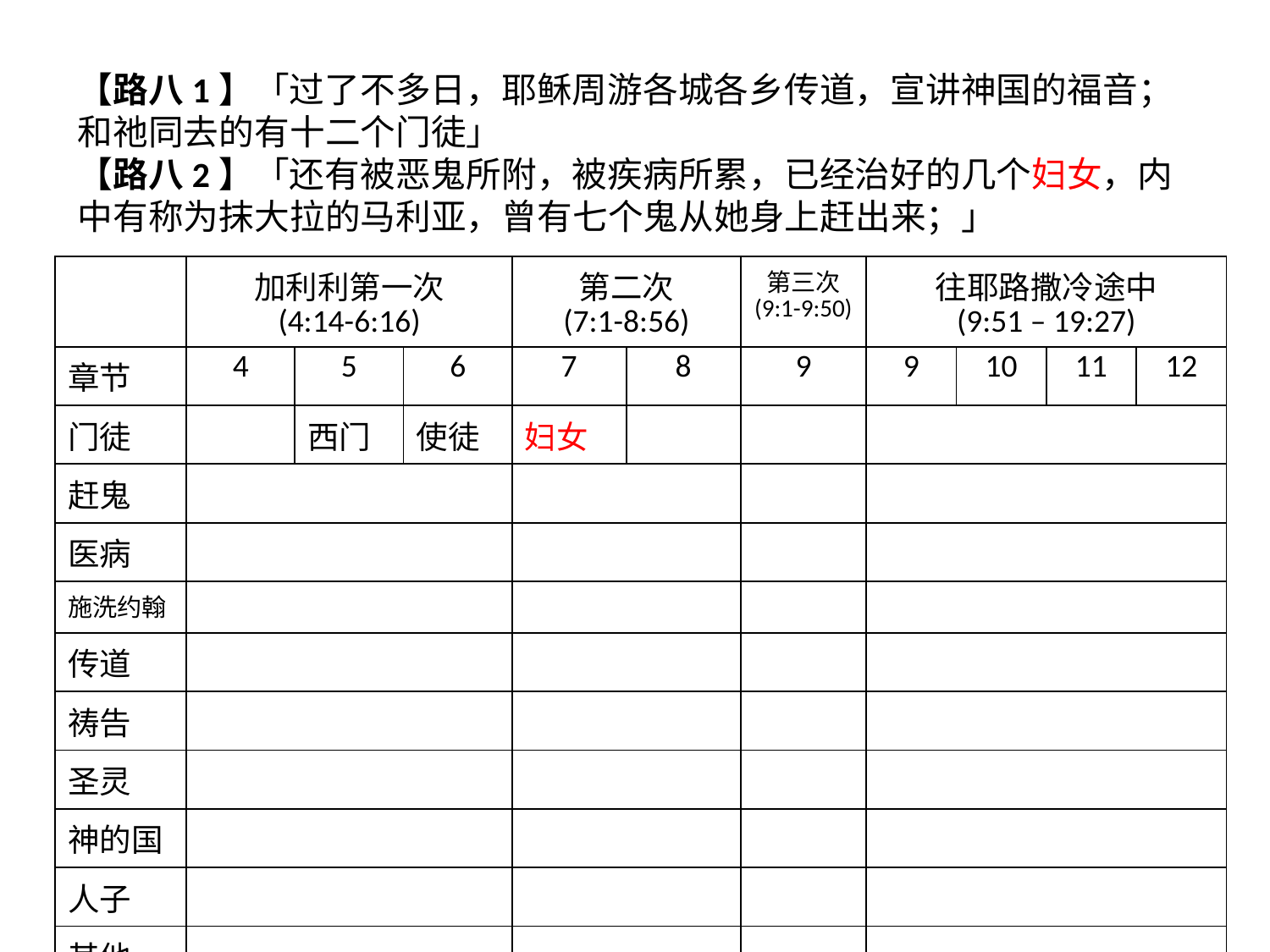

# 【路八1】「过了不多日，耶稣周游各城各乡传道，宣讲神国的福音；和祂同去的有十二个门徒」 【路八2】「还有被恶鬼所附，被疾病所累，已经治好的几个妇女，内中有称为抹大拉的马利亚，曾有七个鬼从她身上赶出来；」
|  | 加利利第一次 (4:14-6:16) |  |  | 第二次 (7:1-8:56) |  | 第三次 (9:1-9:50) | 往耶路撒冷途中 (9:51 – 19:27) |  |  |  |
| --- | --- | --- | --- | --- | --- | --- | --- | --- | --- | --- |
| 章节 | 4 | 5 | 6 | 7 | 8 | 9 | 9 | 10 | 11 | 12 |
| 门徒 |  | 西门 | 使徒 | 妇女 |  |  |  |  |  |  |
| 赶鬼 |  |  |  |  |  |  |  |  |  |  |
| 医病 |  |  |  |  |  |  |  |  |  |  |
| 施洗约翰 |  |  |  |  |  |  |  |  |  |  |
| 传道 |  |  |  |  |  |  |  |  |  |  |
| 祷告 |  |  |  |  |  |  |  |  |  |  |
| 圣灵 |  |  |  |  |  |  |  |  |  |  |
| 神的国 |  |  |  |  |  |  |  |  |  |  |
| 人子 |  |  |  |  |  |  |  |  |  |  |
| 其他 |  |  |  |  |  |  |  |  |  |  |